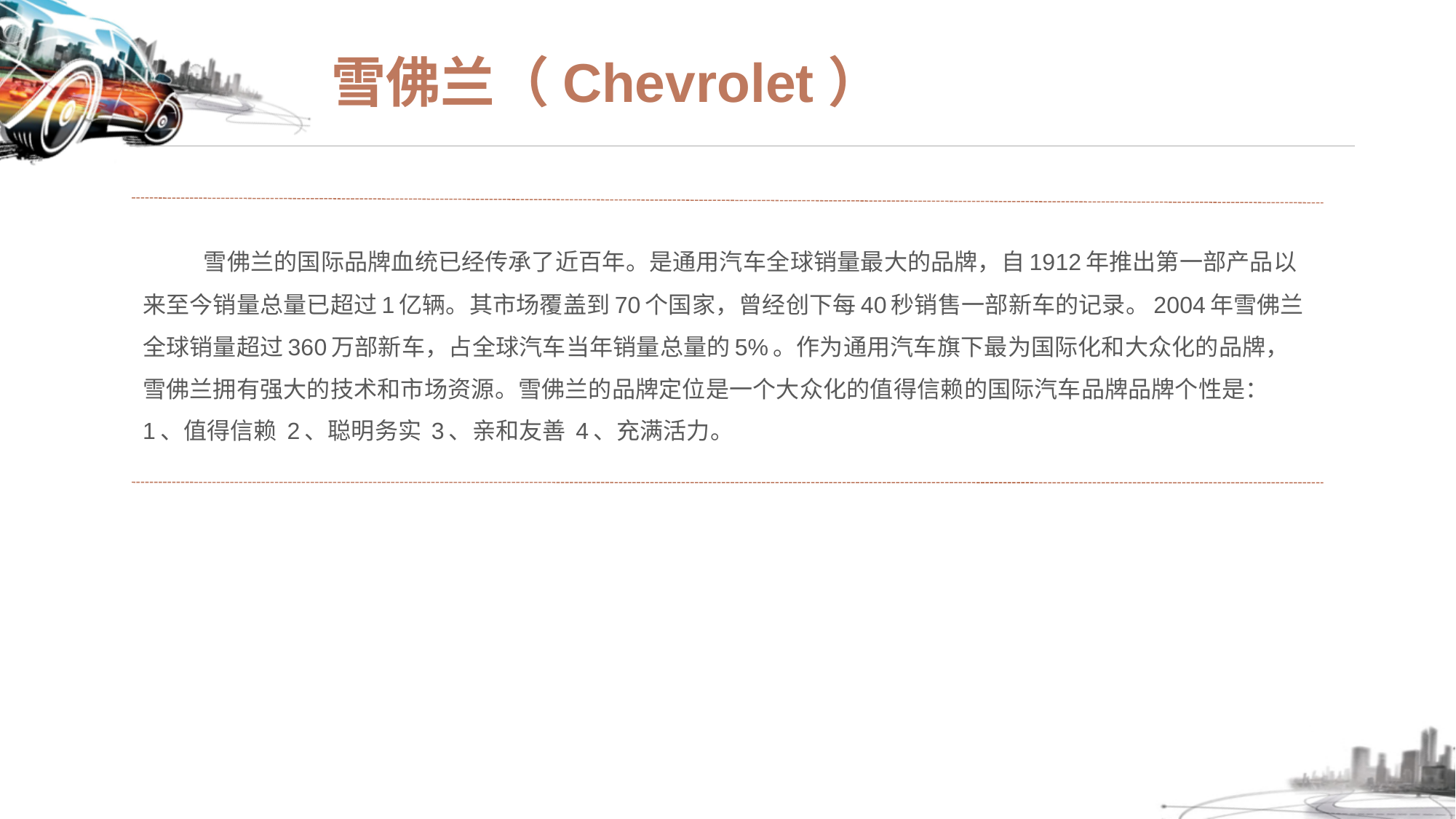

# 雪佛兰（Chevrolet）
         雪佛兰的国际品牌血统已经传承了近百年。是通用汽车全球销量最大的品牌，自1912年推出第一部产品以来至今销量总量已超过1亿辆。其市场覆盖到70个国家，曾经创下每40秒销售一部新车的记录。2004年雪佛兰全球销量超过360万部新车，占全球汽车当年销量总量的5%。作为通用汽车旗下最为国际化和大众化的品牌，雪佛兰拥有强大的技术和市场资源。雪佛兰的品牌定位是一个大众化的值得信赖的国际汽车品牌品牌个性是：1、值得信赖 2、聪明务实 3、亲和友善 4、充满活力。